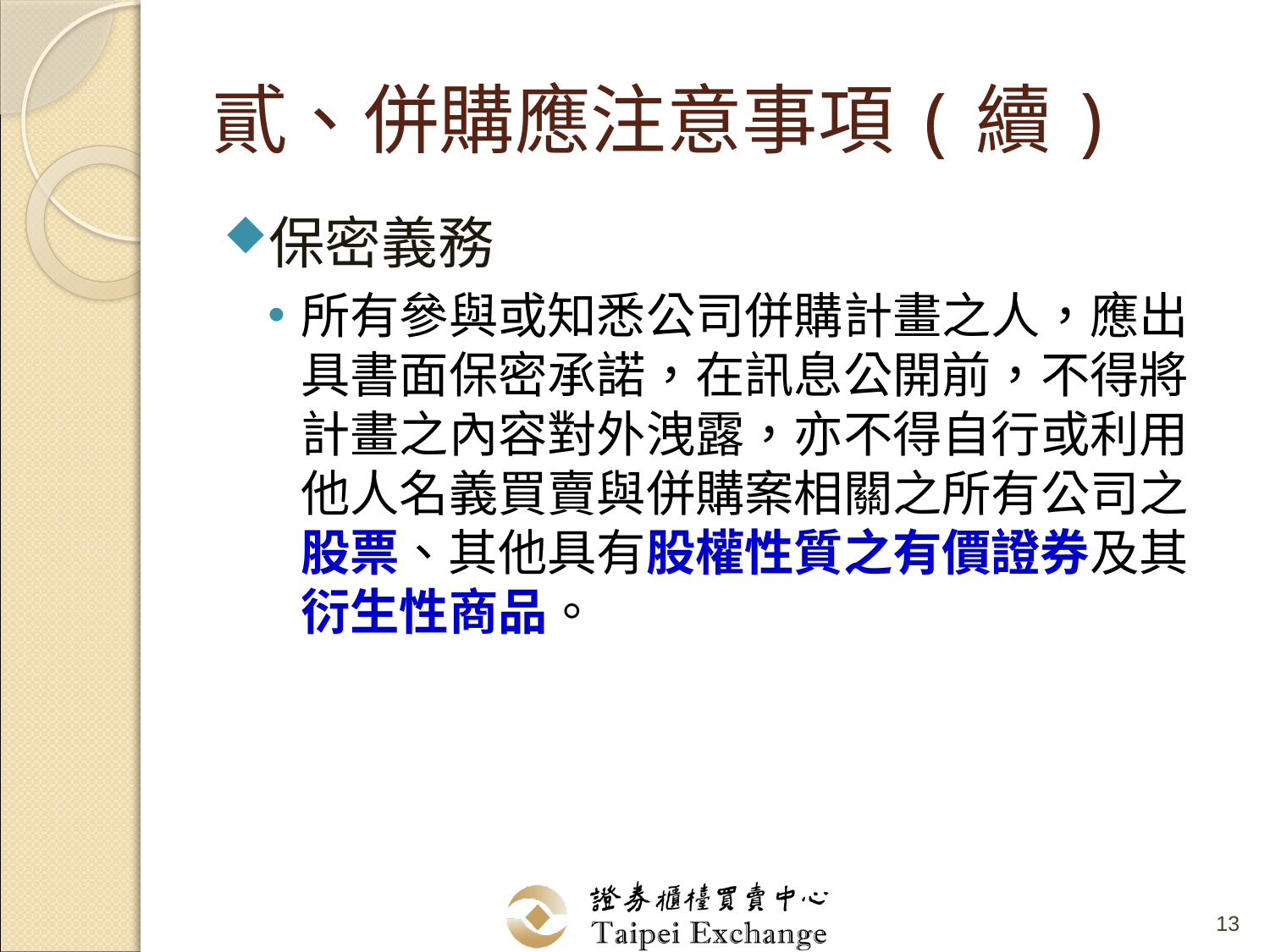

# 貳、併購應注意事項(續)
保密義務
所有參與或知悉公司併購計畫之人，應出具書面保密承諾，在訊息公開前，不得將計畫之內容對外洩露，亦不得自行或利用他人名義買賣與併購案相關之所有公司之股票、其他具有股權性質之有價證券及其衍生性商品。
13